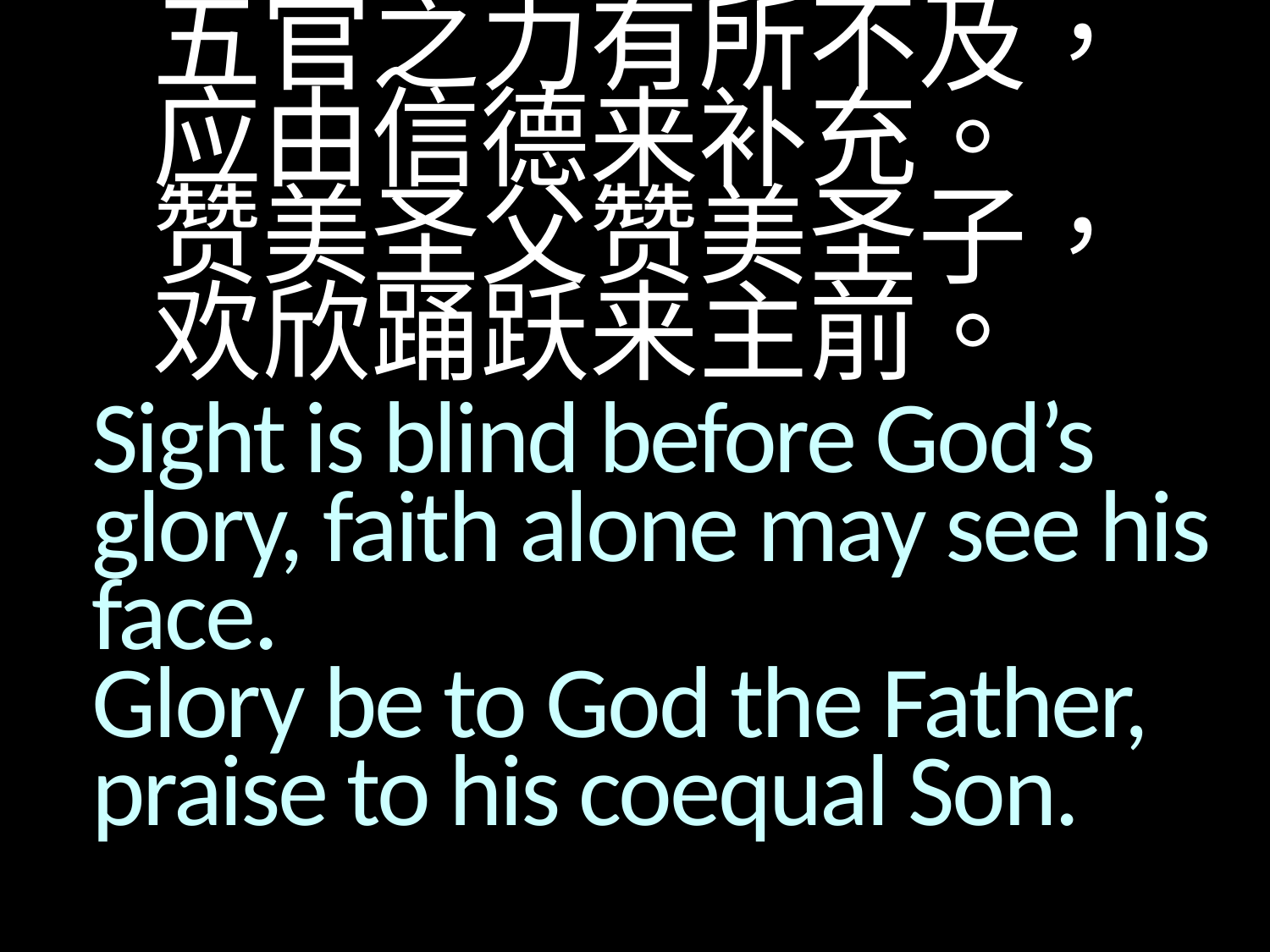

五官之力有所不及，
应由信德来补充。
赞美圣父赞美圣子，
欢欣踊跃来主前。
Sight is blind before God’s glory, faith alone may see his face.
Glory be to God the Father, praise to his coequal Son.